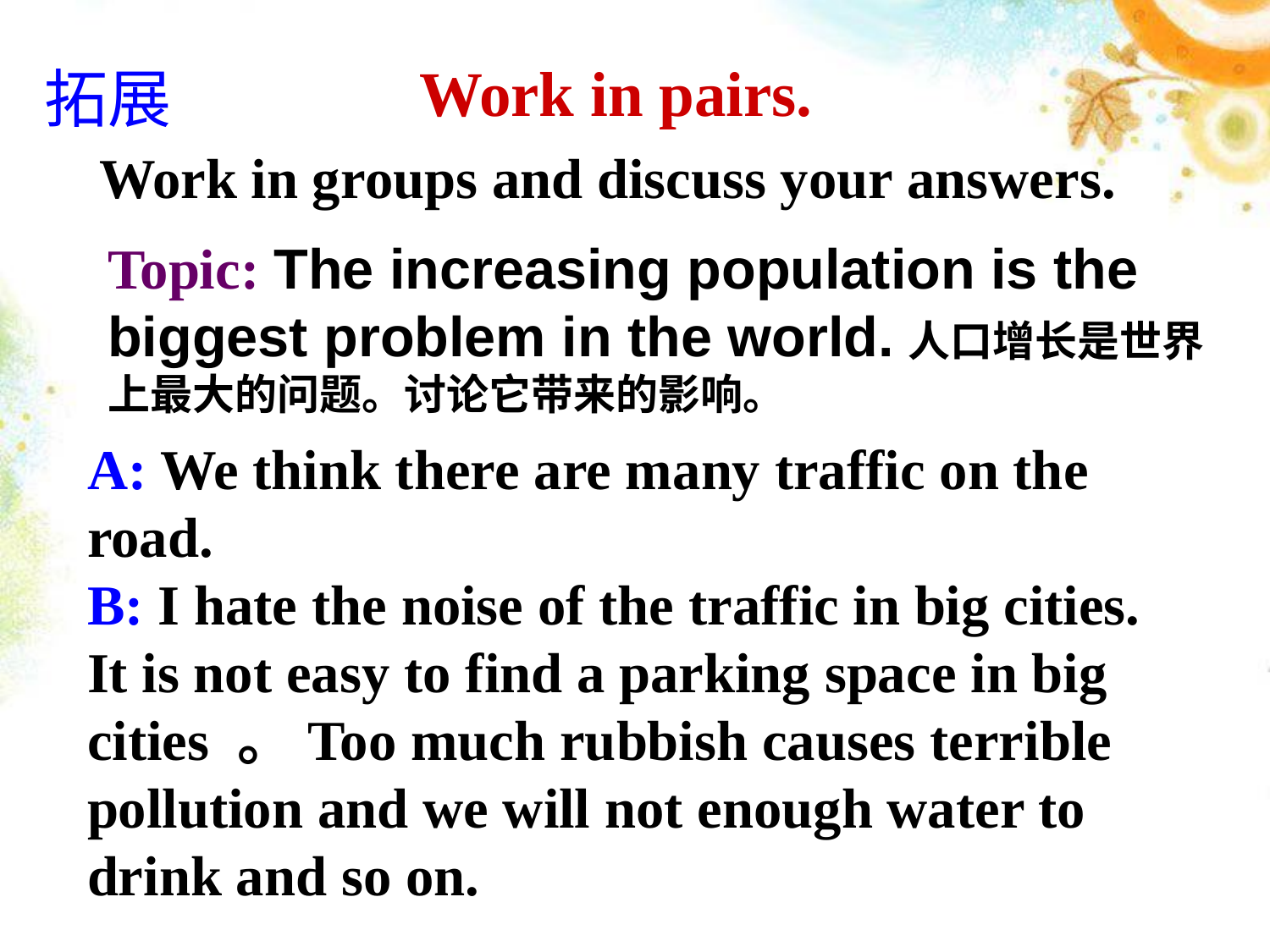

Work in pairs.
拓展
Work in groups and discuss your answers.
Topic: The increasing population is the biggest problem in the world.人口增长是世界上最大的问题。讨论它带来的影响。
A: We think there are many traffic on the       road.
B: I hate the noise of the traffic in big cities.
It is not easy to find a parking space in big cities 。Too much rubbish causes terrible pollution and we will not enough water to drink and so on.